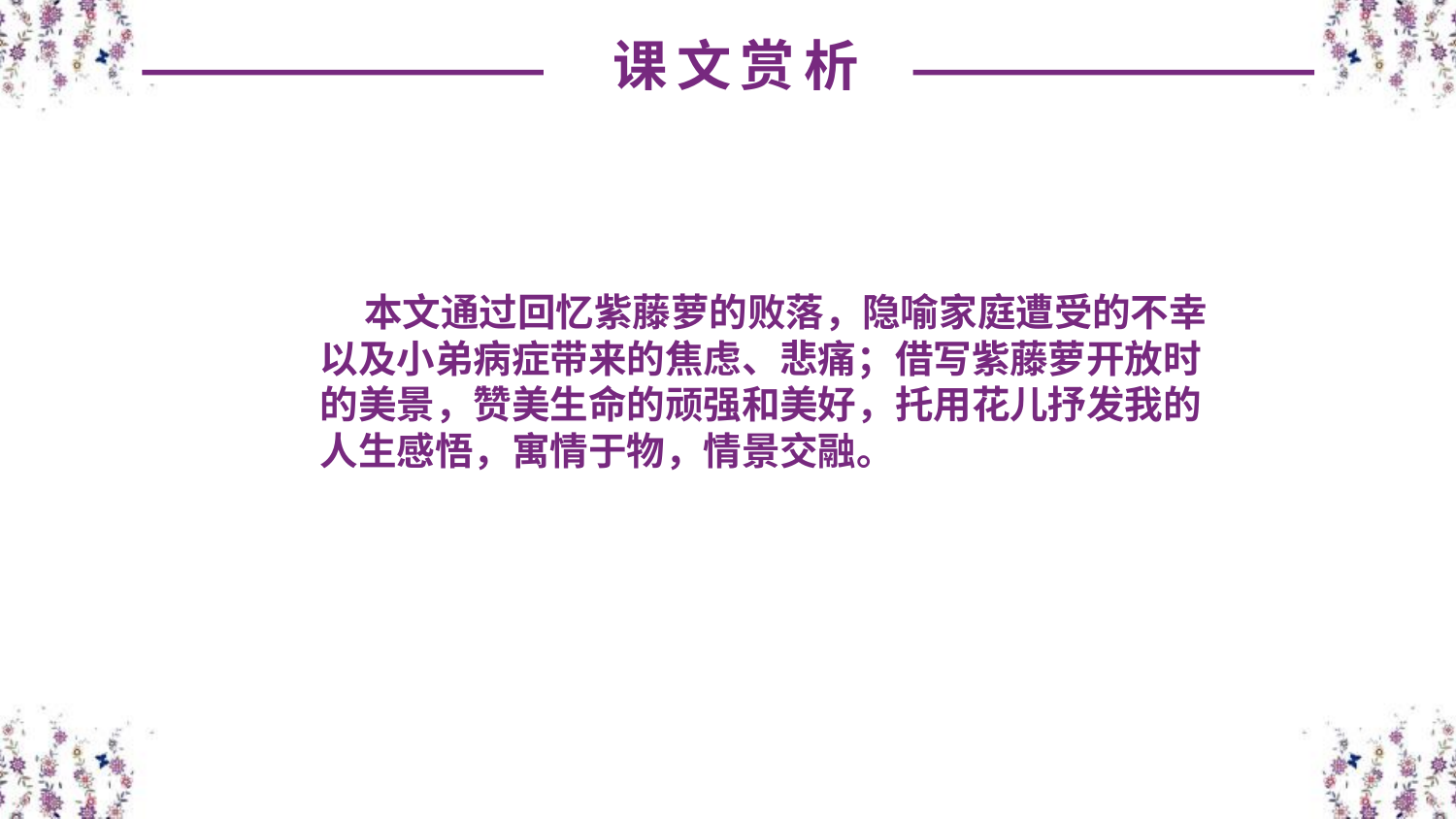

课文赏析

    本文通过回忆紫藤萝的败落，隐喻家庭遭受的不幸以及小弟病症带来的焦虑、悲痛；借写紫藤萝开放时的美景，赞美生命的顽强和美好，托用花儿抒发我的人生感悟，寓情于物，情景交融。